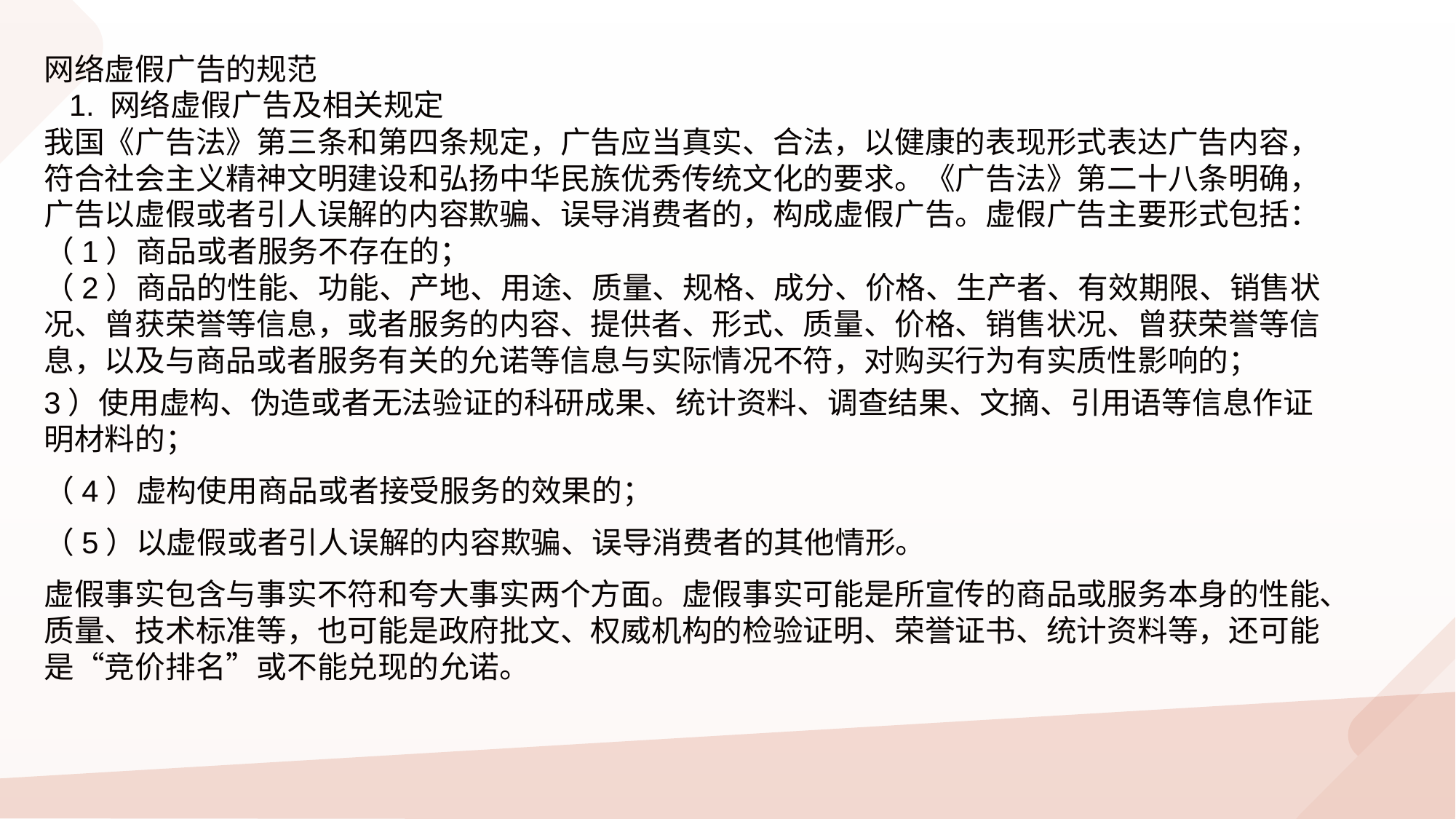

网络虚假广告的规范
   1. 网络虚假广告及相关规定
我国《广告法》第三条和第四条规定，广告应当真实、合法，以健康的表现形式表达广告内容，符合社会主义精神文明建设和弘扬中华民族优秀传统文化的要求。《广告法》第二十八条明确，广告以虚假或者引人误解的内容欺骗、误导消费者的，构成虚假广告。虚假广告主要形式包括：
（1）商品或者服务不存在的；
（2）商品的性能、功能、产地、用途、质量、规格、成分、价格、生产者、有效期限、销售状况、曾获荣誉等信息，或者服务的内容、提供者、形式、质量、价格、销售状况、曾获荣誉等信息，以及与商品或者服务有关的允诺等信息与实际情况不符，对购买行为有实质性影响的；
3）使用虚构、伪造或者无法验证的科研成果、统计资料、调查结果、文摘、引用语等信息作证明材料的；
（4）虚构使用商品或者接受服务的效果的；
（5）以虚假或者引人误解的内容欺骗、误导消费者的其他情形。
虚假事实包含与事实不符和夸大事实两个方面。虚假事实可能是所宣传的商品或服务本身的性能、质量、技术标准等，也可能是政府批文、权威机构的检验证明、荣誉证书、统计资料等，还可能是“竞价排名”或不能兑现的允诺。